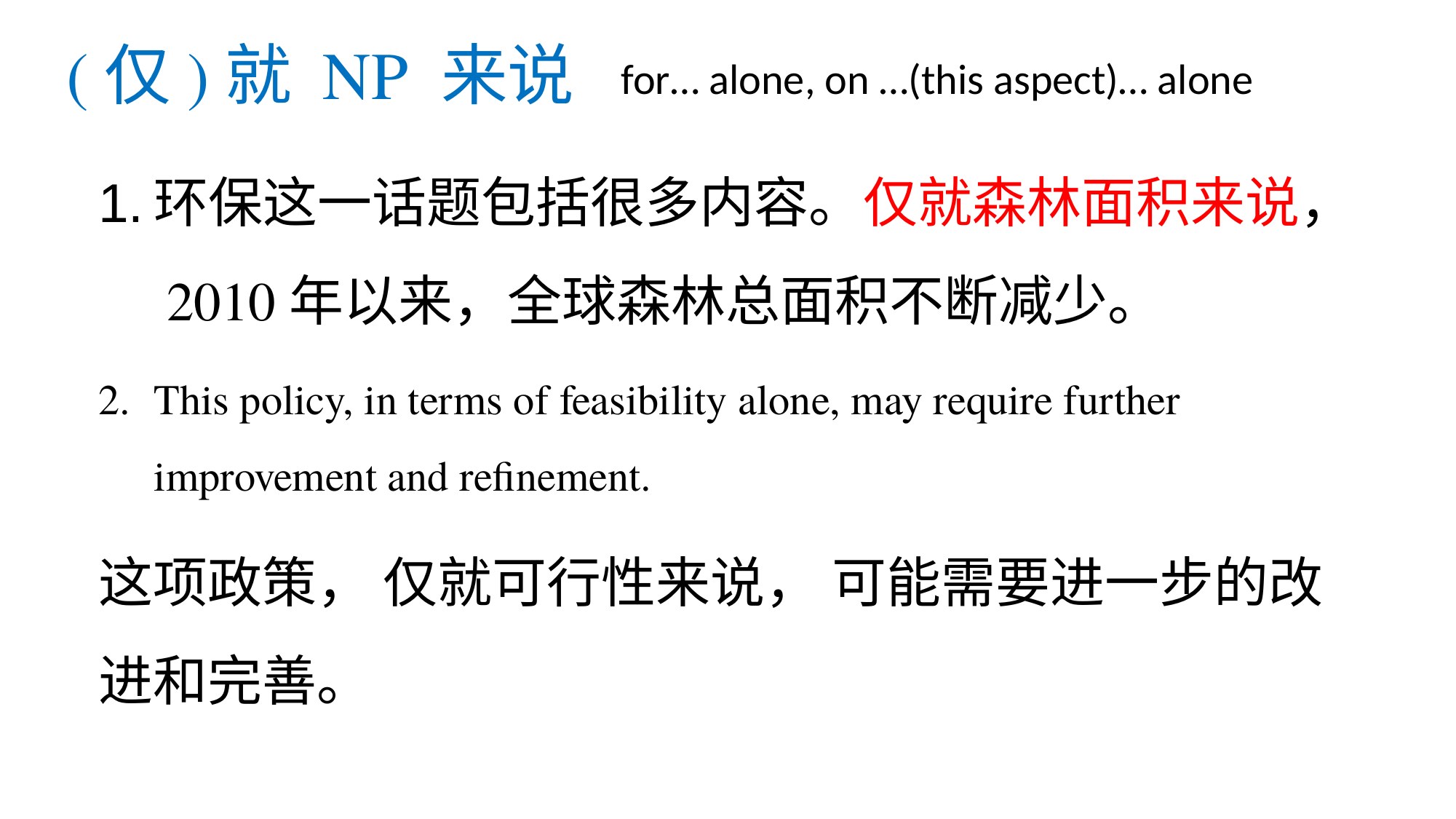

# (仅)就 NP 来说
for… alone, on …(this aspect)… alone
环保这一话题包括很多内容。仅就森林面积来说， 2010年以来，全球森林总面积不断减少。
This policy, in terms of feasibility alone, may require further improvement and refinement.
这项政策， 仅就可行性来说， 可能需要进一步的改进和完善。